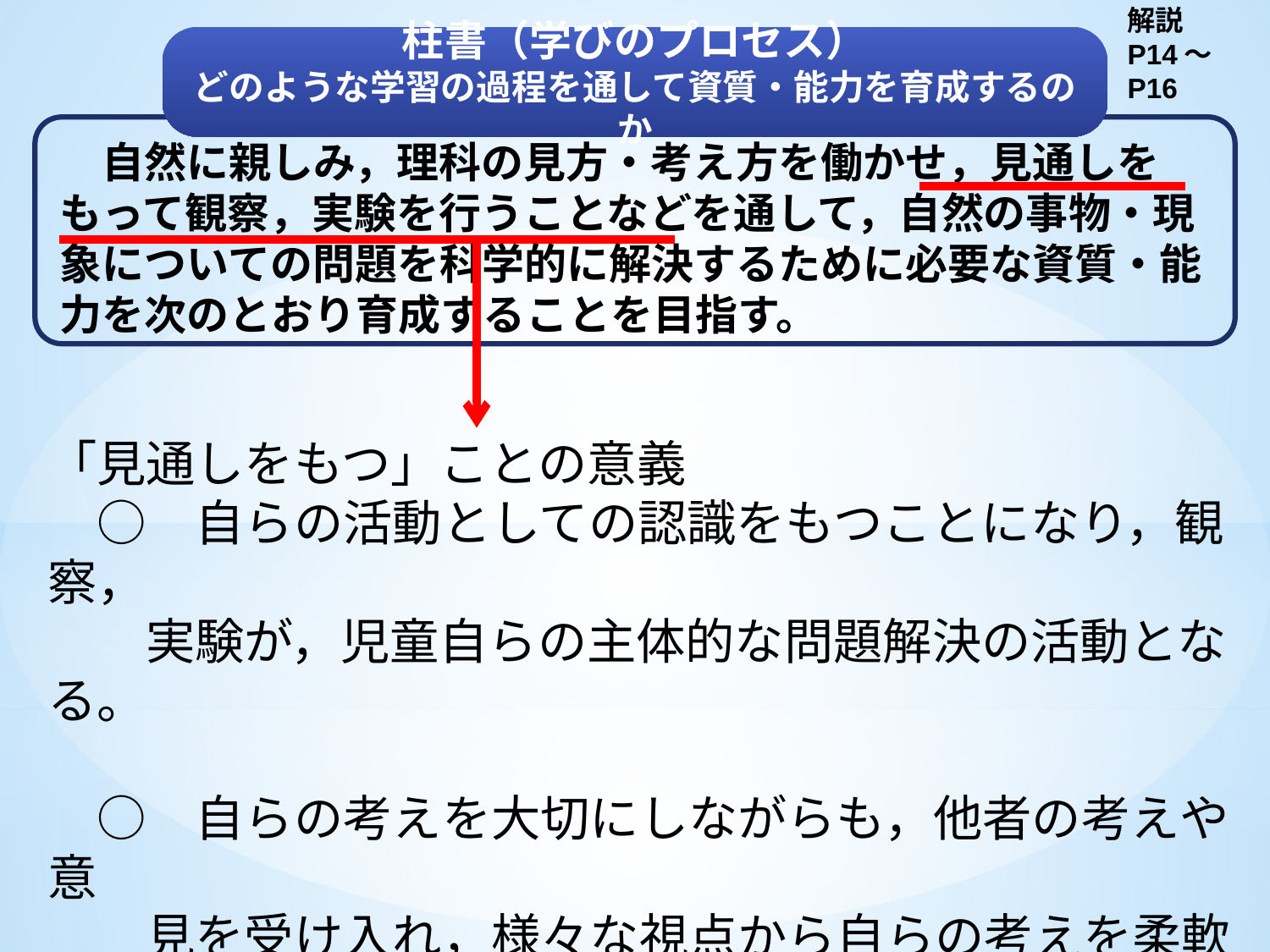

解説
P14～P16
柱書（学びのプロセス）
どのような学習の過程を通して資質・能力を育成するのか

　自然に親しみ，理科の見方・考え方を働かせ，見通しをもって観察，実験を行うことなどを通して，自然の事物・現象についての問題を科学的に解決するために必要な資質・能力を次のとおり育成することを目指す。

「見通しをもつ」ことの意義
　○　自らの活動としての認識をもつことになり，観察，
　　実験が，児童自らの主体的な問題解決の活動となる。

　○　自らの考えを大切にしながらも，他者の考えや意
　　見を受け入れ，様々な視点から自らの考えを柔軟に
　　見直し，その妥当性を検討する態度を身に付けるこ
　　とになる。